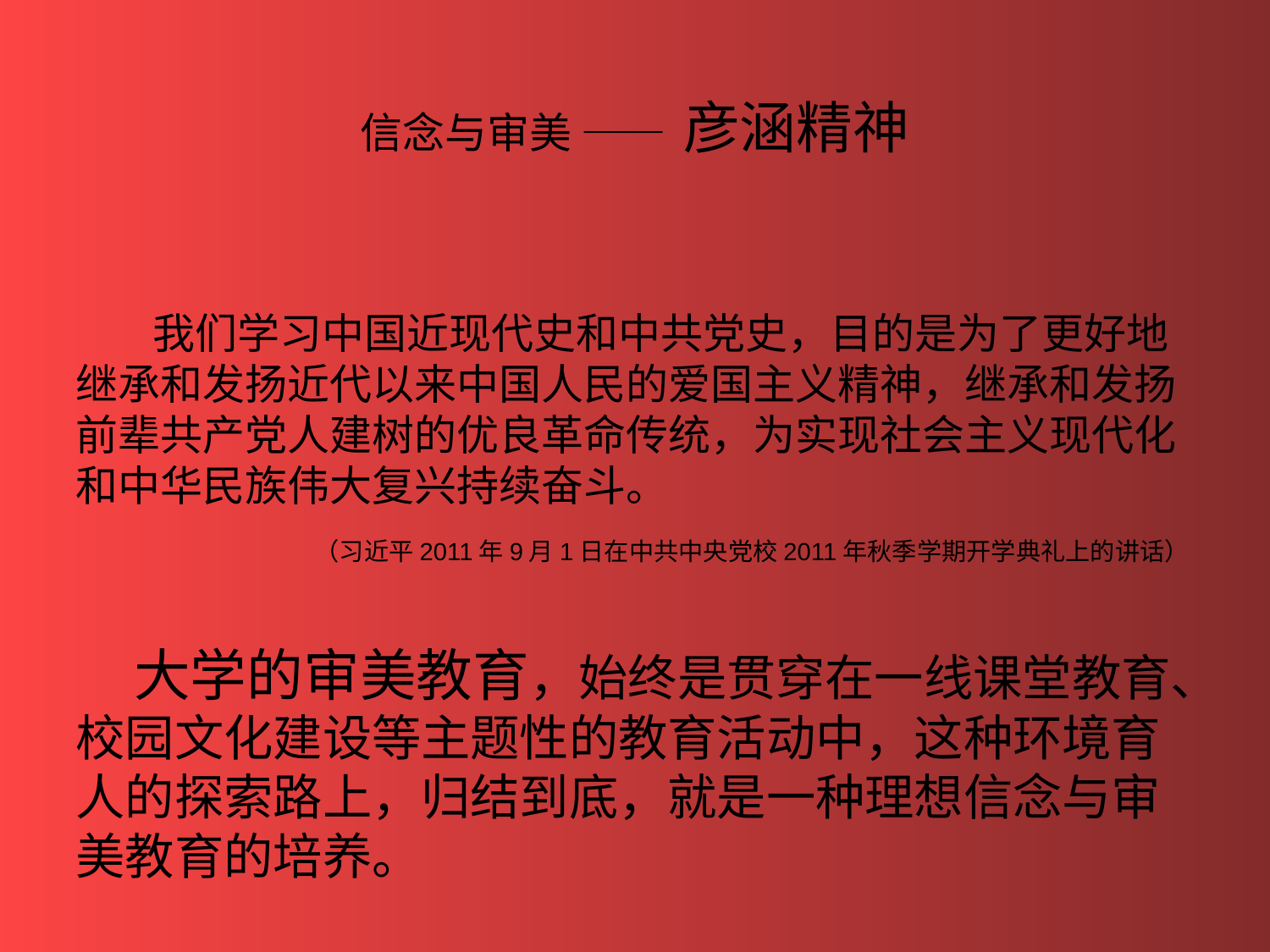

# 信念与审美 —— 彦涵精神
       我们学习中国近现代史和中共党史，目的是为了更好地继承和发扬近代以来中国人民的爱国主义精神，继承和发扬前辈共产党人建树的优良革命传统，为实现社会主义现代化和中华民族伟大复兴持续奋斗。
                        （习近平2011年9月1日在中共中央党校2011年秋季学期开学典礼上的讲话）

     大学的审美教育，始终是贯穿在一线课堂教育、校园文化建设等主题性的教育活动中，这种环境育人的探索路上，归结到底，就是一种理想信念与审美教育的培养。